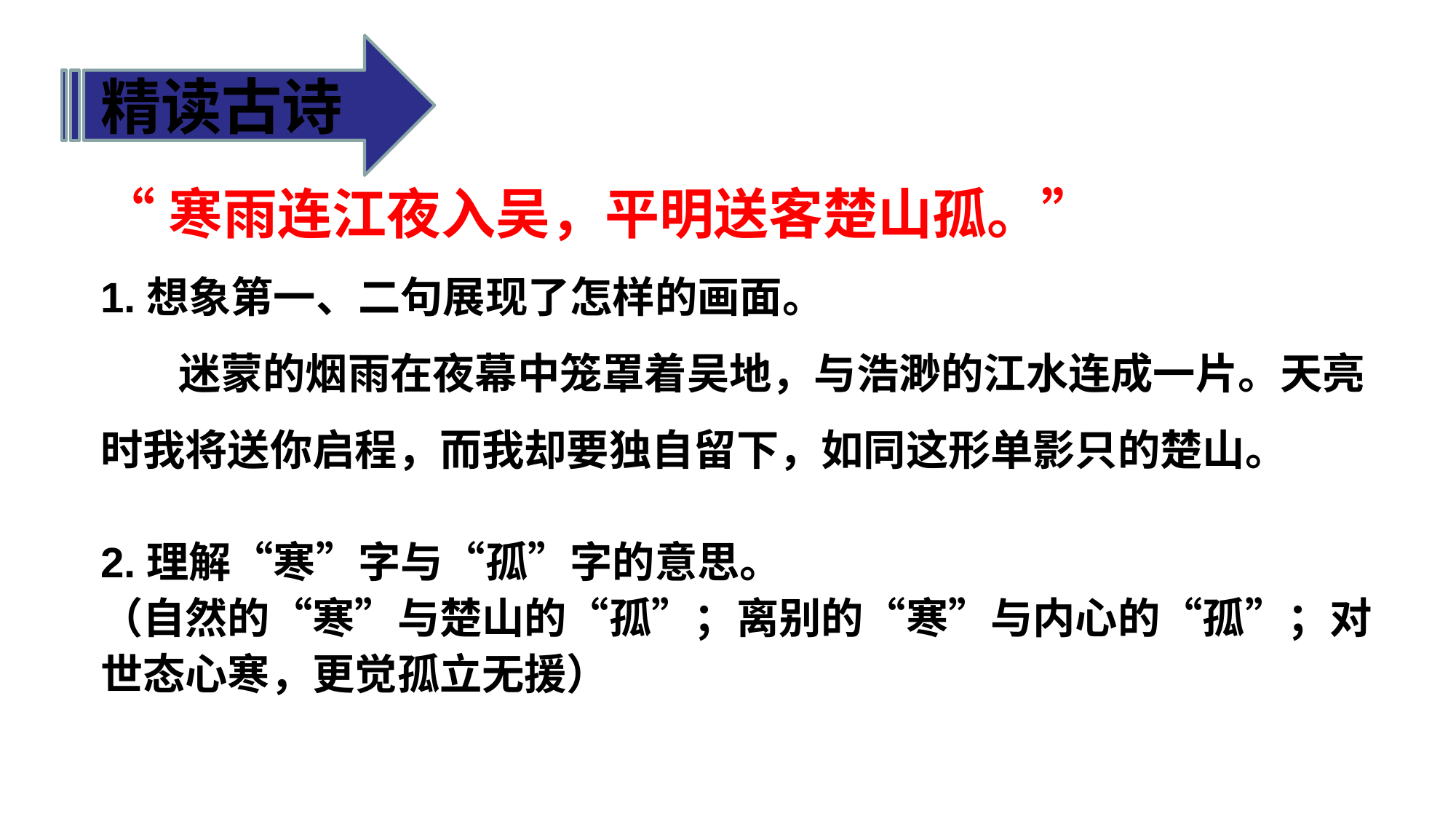

精读古诗
“寒雨连江夜入吴，平明送客楚山孤。”
1.想象第一、二句展现了怎样的画面。
       迷蒙的烟雨在夜幕中笼罩着吴地，与浩渺的江水连成一片。天亮时我将送你启程，而我却要独自留下，如同这形单影只的楚山。

2.理解“寒”字与“孤”字的意思。
（自然的“寒”与楚山的“孤”；离别的“寒”与内心的“孤”；对世态心寒，更觉孤立无援）